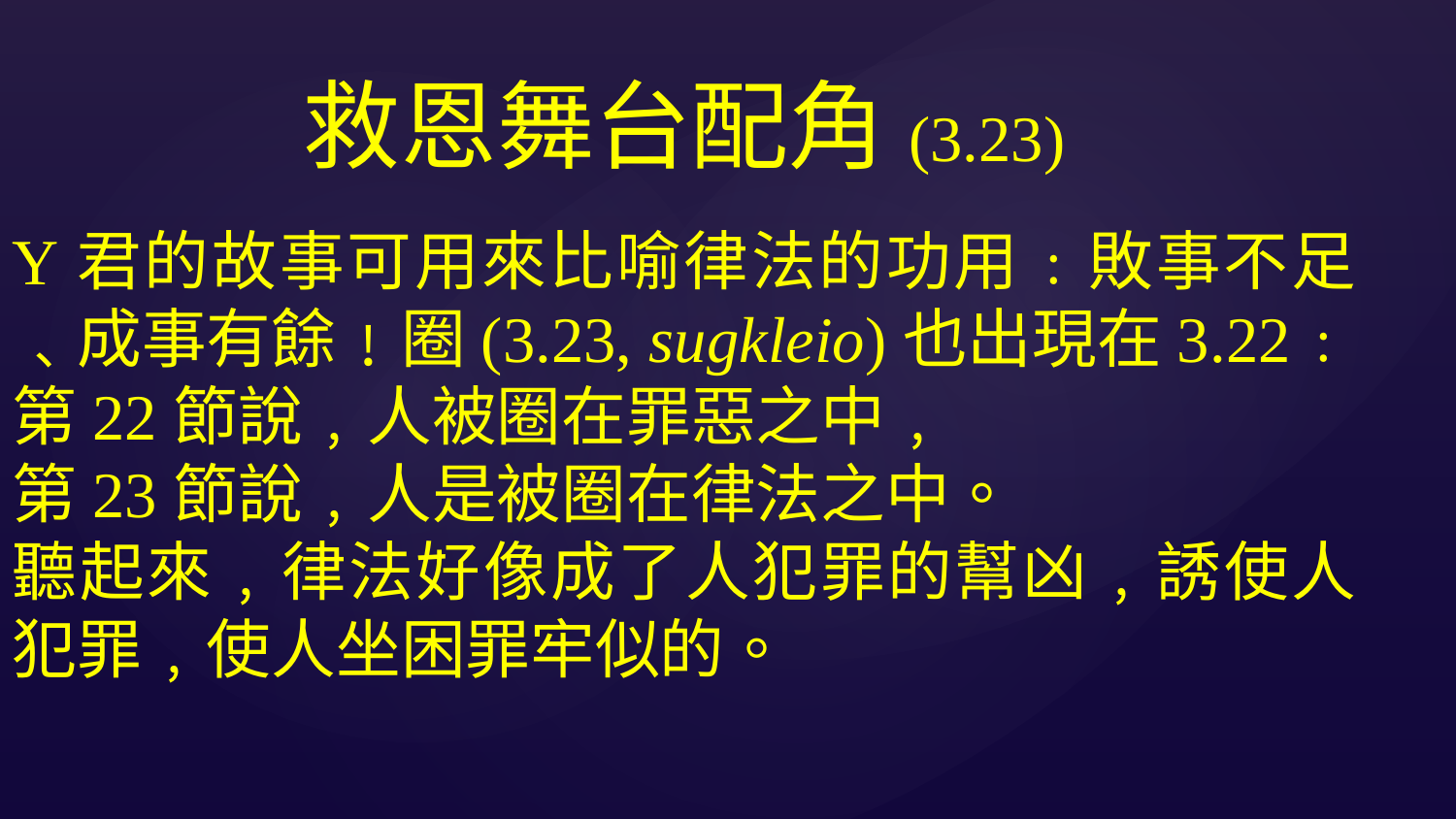

救恩舞台配角(3.23)

Y君的故事可用來比喻律法的功用﹕敗事不足﹑成事有餘﹗圈(3.23, sugkleio)也出現在3.22﹕
第22節說﹐人被圈在罪惡之中﹐
第23節說﹐人是被圈在律法之中。
聽起來﹐律法好像成了人犯罪的幫凶﹐誘使人犯罪﹐使人坐困罪牢似的。